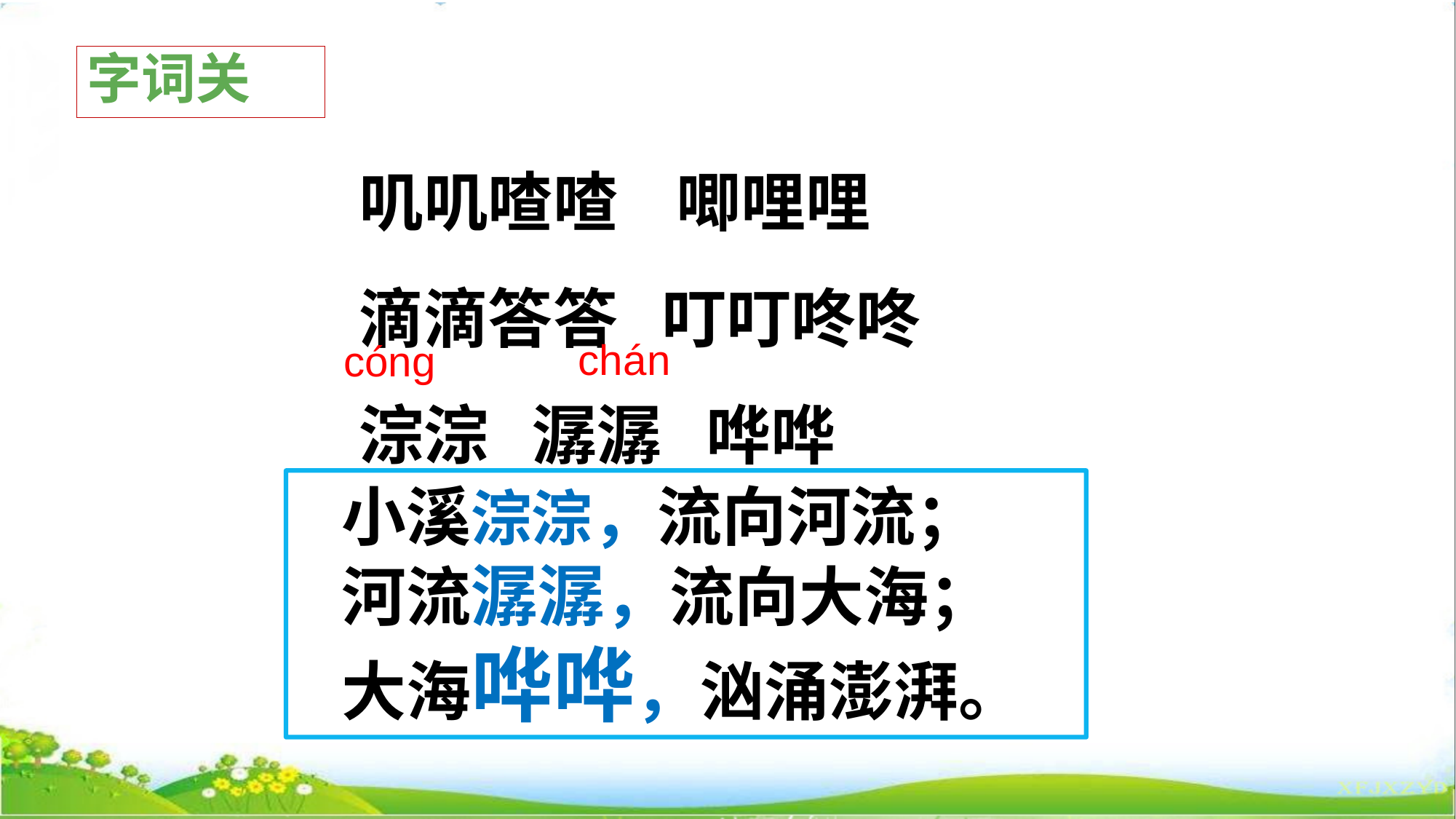

字词关
XFJXZYD
小凤教学自营店
https://shop196979799.taobao.com
叽叽喳喳    唧哩哩
滴滴答答   叮叮咚咚
淙淙   潺潺   哗哗

小凤教学自营店
https://shop196979799.taobao.com
小凤教学自营店
小凤教学
小凤教学资源店
https://shop196979799.taobao.com
小凤教学自营店
XFJXZYD
小凤教学
https://shop196979799.taobao.com
XFJXZYD
小凤教学所有，盗版必就
小凤教学资源店
小凤教学
小凤教学资源店
本课件由小凤老师制作
小凤教学资源店
本课件由小凤老师制作
XFJXZYD
小凤教学资源店
https://shop196979799.taobao.com
https://shop196979799.taobao.com
小凤教学自营店
小凤教学自营店
https://shop196979799.taobao.com
小凤教学
chán
小凤教学
cóng
XFJXZYD
小凤教学
小凤教学
小凤教学自营店
https://shop196979799.taobao.com
XFJXZYD
本课件由小凤老师制作
https://shop196979799.taobao.com
小凤教学
XFJXZYD
小凤教学
小凤教学
小凤教学资源店
本课件由小凤老师制作
https://shop196979799.taobao.com
小凤教学自营店
小凤教学
小凤教学
https://shop196979799.taobao.com
小凤教学
小凤教学
小凤教学资源店
  小溪淙淙，流向河流；
  河流潺潺，流向大海；
  大海哗哗，汹涌澎湃。
小凤教学资源店
小凤教学资源店
https://shop196979799.taobao.com
小凤教学
小凤教学
小凤教学资源店
XFJXZYD
XFJXZYD
小凤教学资源店
小凤教学
小凤教学资源店
小凤教学资源店
XFJXZYD
小凤教学资源店
小凤教学所有，盗版必就
小凤所有盗版必就
小凤所有盗版必就
小凤教学自营店
https://shop196979799.taobao.com
小凤教学资源店
小凤教学自营店
https://shop196979799.taobao.com
https://shop196979799.taobao.com
小凤教学资源店
小凤教学
小凤教学
小凤教学资源店
小凤所有盗版必就
https://shop196979799.taobao.com